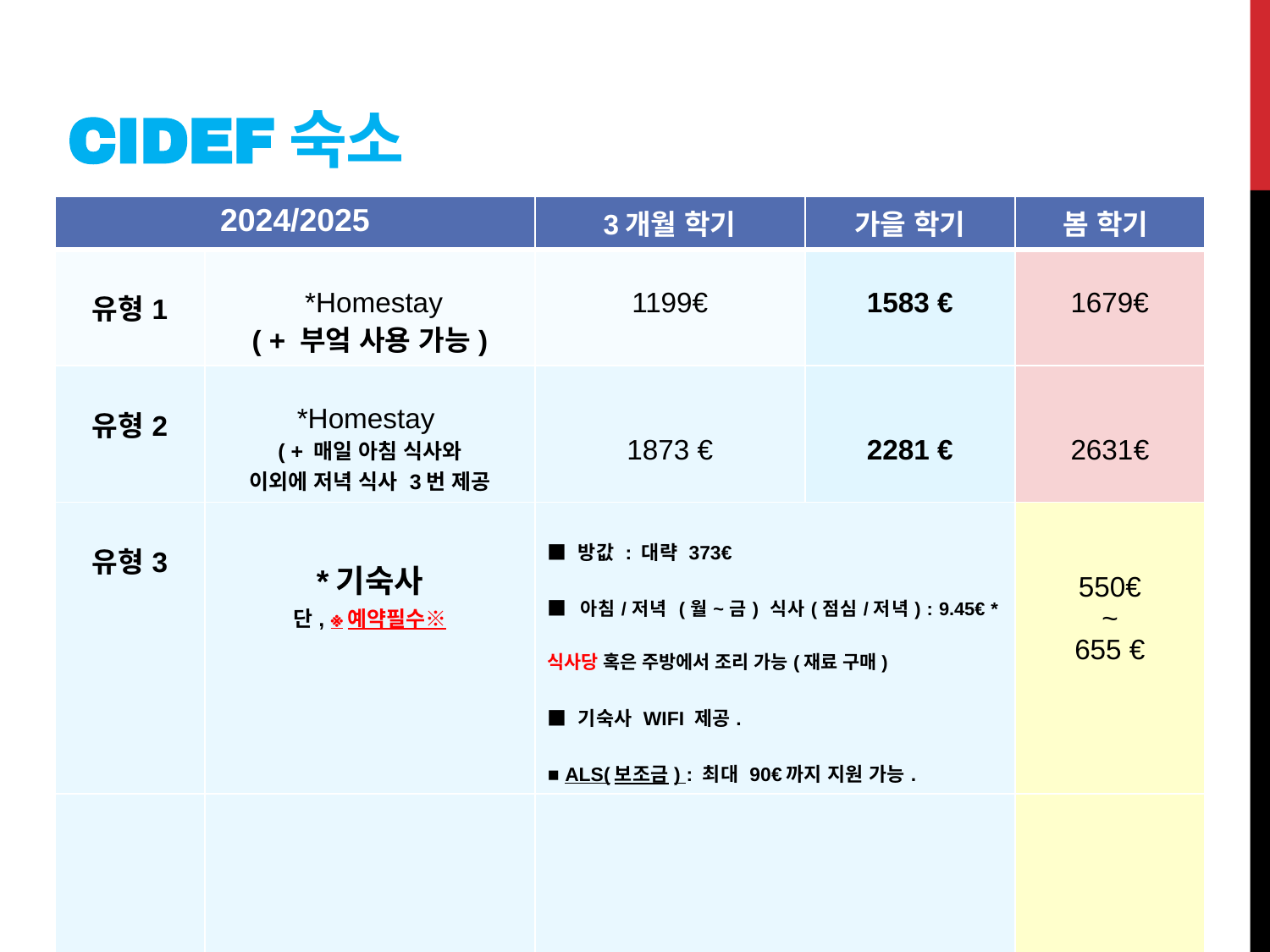

# CIDEF숙소
| 2024/2025 |  | 3개월 학기 | 가을 학기 | 봄 학기 |
| --- | --- | --- | --- | --- |
| 유형1 | \*Homestay ( + 부엌 사용 가능) | 1199€ | 1583 € | 1679€ |
| 유형2 | \*Homestay ( + 매일 아침 식사와 이외에 저녁 식사 3번 제공 | 1873 € | 2281 € | 2631€ |
| 유형3 | \*기숙사 단, ※예약필수※ | ■ 방값 : 대략 373€ ■ 아침/저녁 (월~금) 식사(점심/저녁) : 9.45€ \*식사당 혹은 주방에서 조리 가능(재료 구매) ■ 기숙사 WIFI 제공. ■ ALS(보조금) : 최대 90€까지 지원 가능. |  | 550€ ~ 655 € |
|  |  |  |  |  |